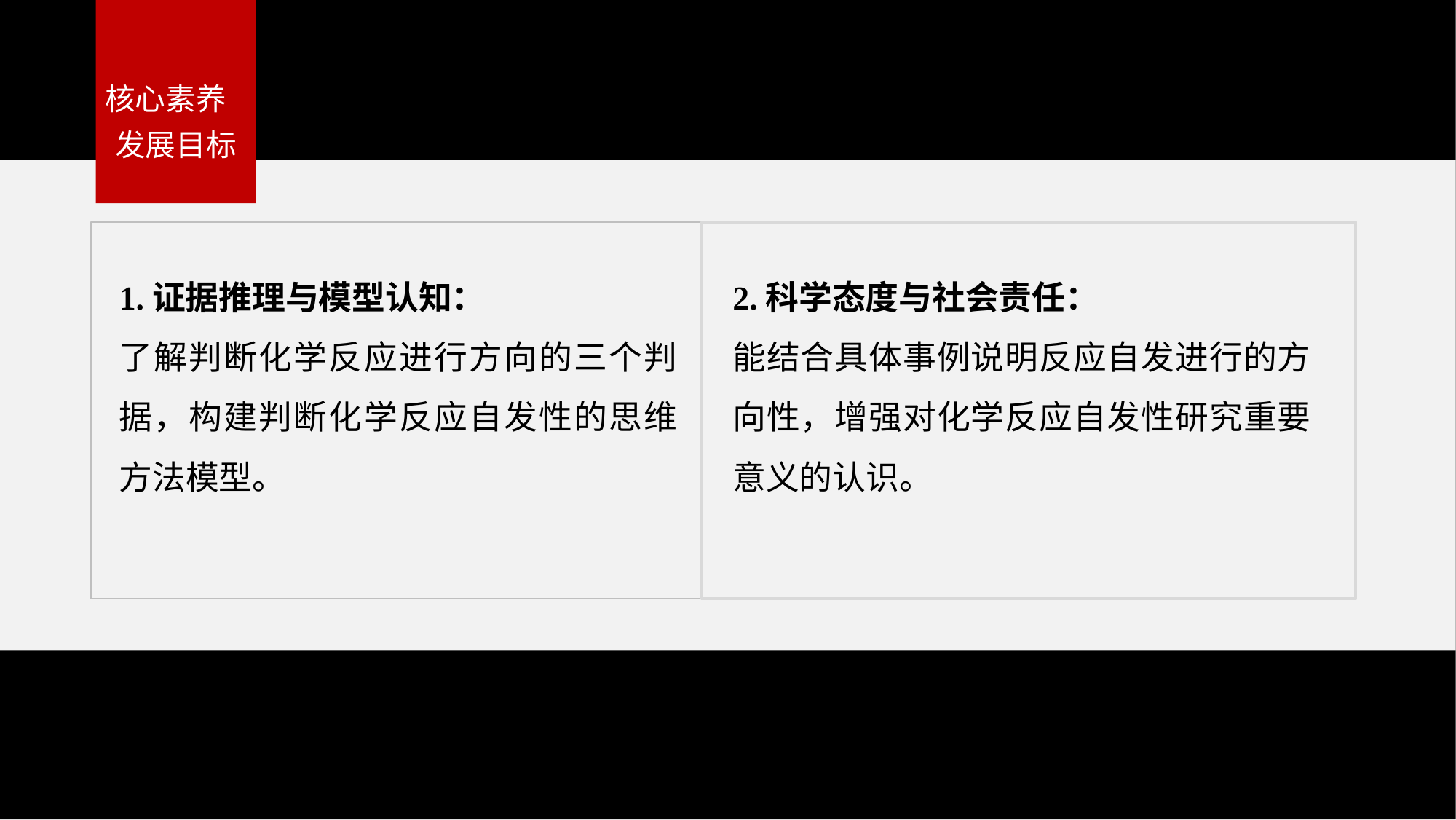

1.证据推理与模型认知：
了解判断化学反应进行方向的三个判据，构建判断化学反应自发性的思维方法模型。
2.科学态度与社会责任：
能结合具体事例说明反应自发进行的方向性，增强对化学反应自发性研究重要意义的认识。